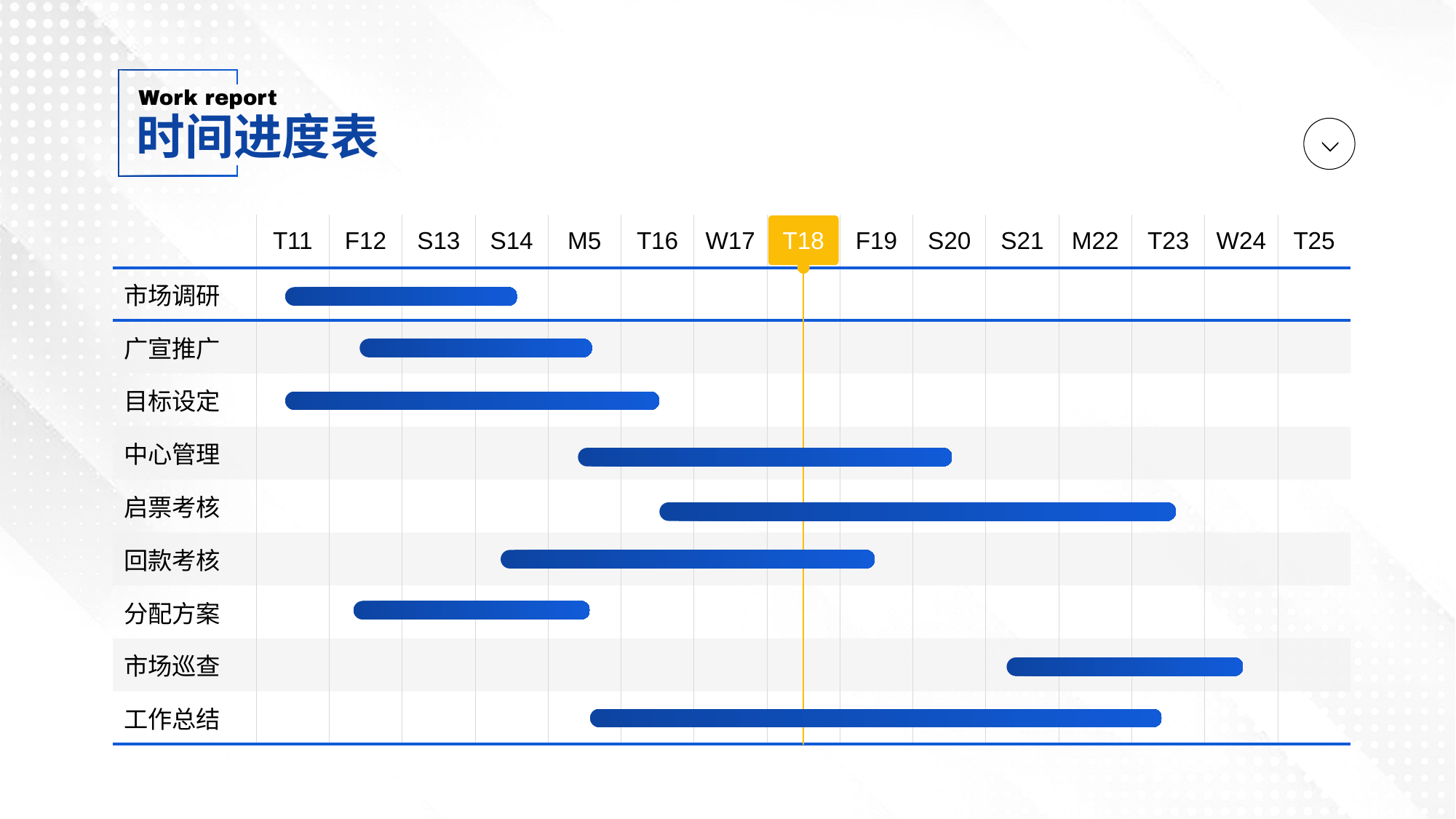

时间进度表
|  | T11 | F12 | S13 | S14 | M5 | T16 | W17 | T18 | F19 | S20 | S21 | M22 | T23 | W24 | T25 |
| --- | --- | --- | --- | --- | --- | --- | --- | --- | --- | --- | --- | --- | --- | --- | --- |
| 市场调研 |  |  |  |  |  |  |  |  |  |  |  |  |  |  |  |
| 广宣推广 |  |  |  |  |  |  |  |  |  |  |  |  |  |  |  |
| 目标设定 |  |  |  |  |  |  |  |  |  |  |  |  |  |  |  |
| 中心管理 |  |  |  |  |  |  |  |  |  |  |  |  |  |  |  |
| 启票考核 |  |  |  |  |  |  |  |  |  |  |  |  |  |  |  |
| 回款考核 |  |  |  |  |  |  |  |  |  |  |  |  |  |  |  |
| 分配方案 |  |  |  |  |  |  |  |  |  |  |  |  |  |  |  |
| 市场巡查 |  |  |  |  |  |  |  |  |  |  |  |  |  |  |  |
| 工作总结 |  |  |  |  |  |  |  |  |  |  |  |  |  |  |  |